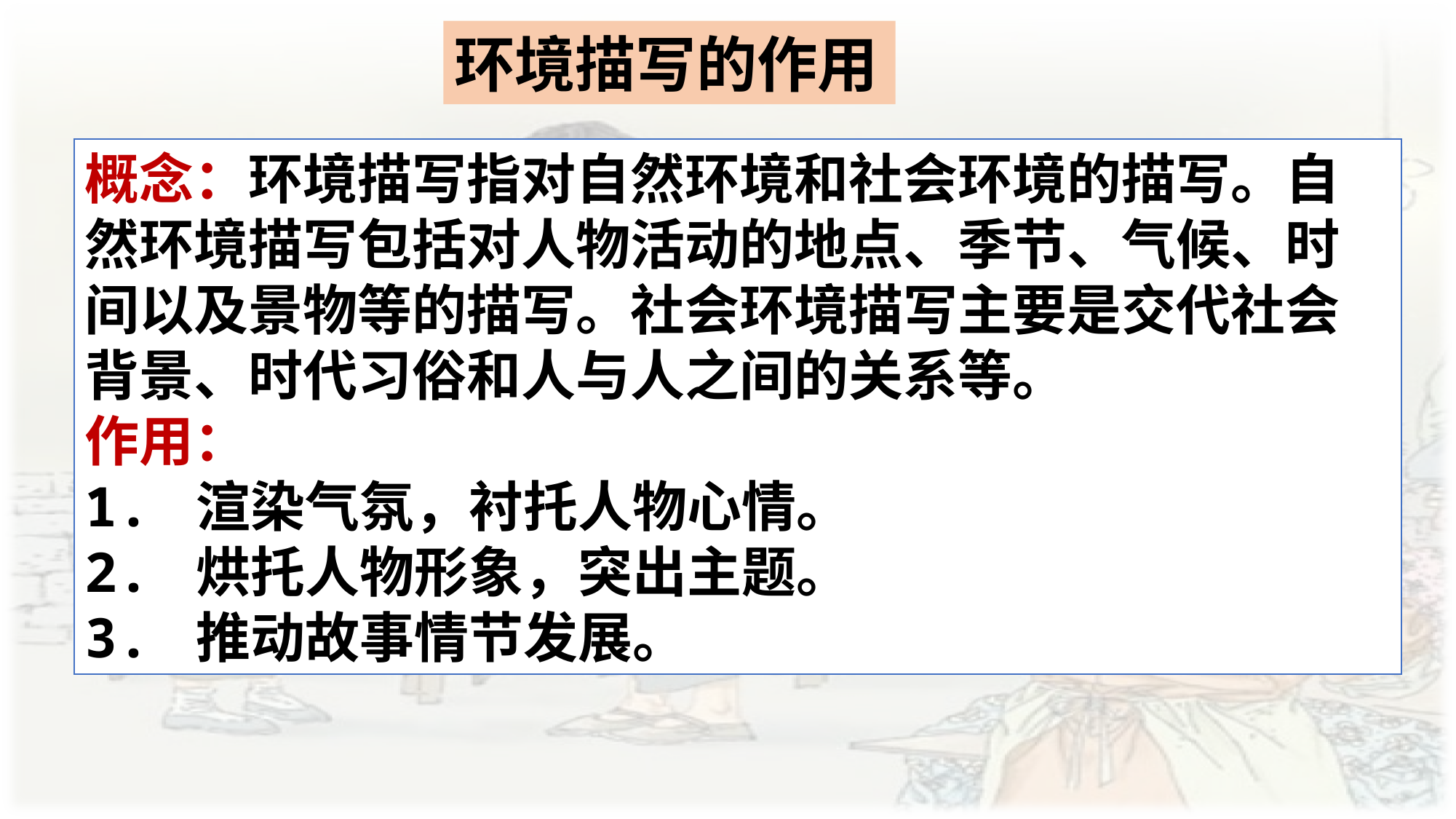

环境描写的作用
概念：环境描写指对自然环境和社会环境的描写。自然环境描写包括对人物活动的地点、季节、气候、时间以及景物等的描写。社会环境描写主要是交代社会背景、时代习俗和人与人之间的关系等。
作用：
1. 渲染气氛，衬托人物心情。
2. 烘托人物形象，突出主题。
3. 推动故事情节发展。